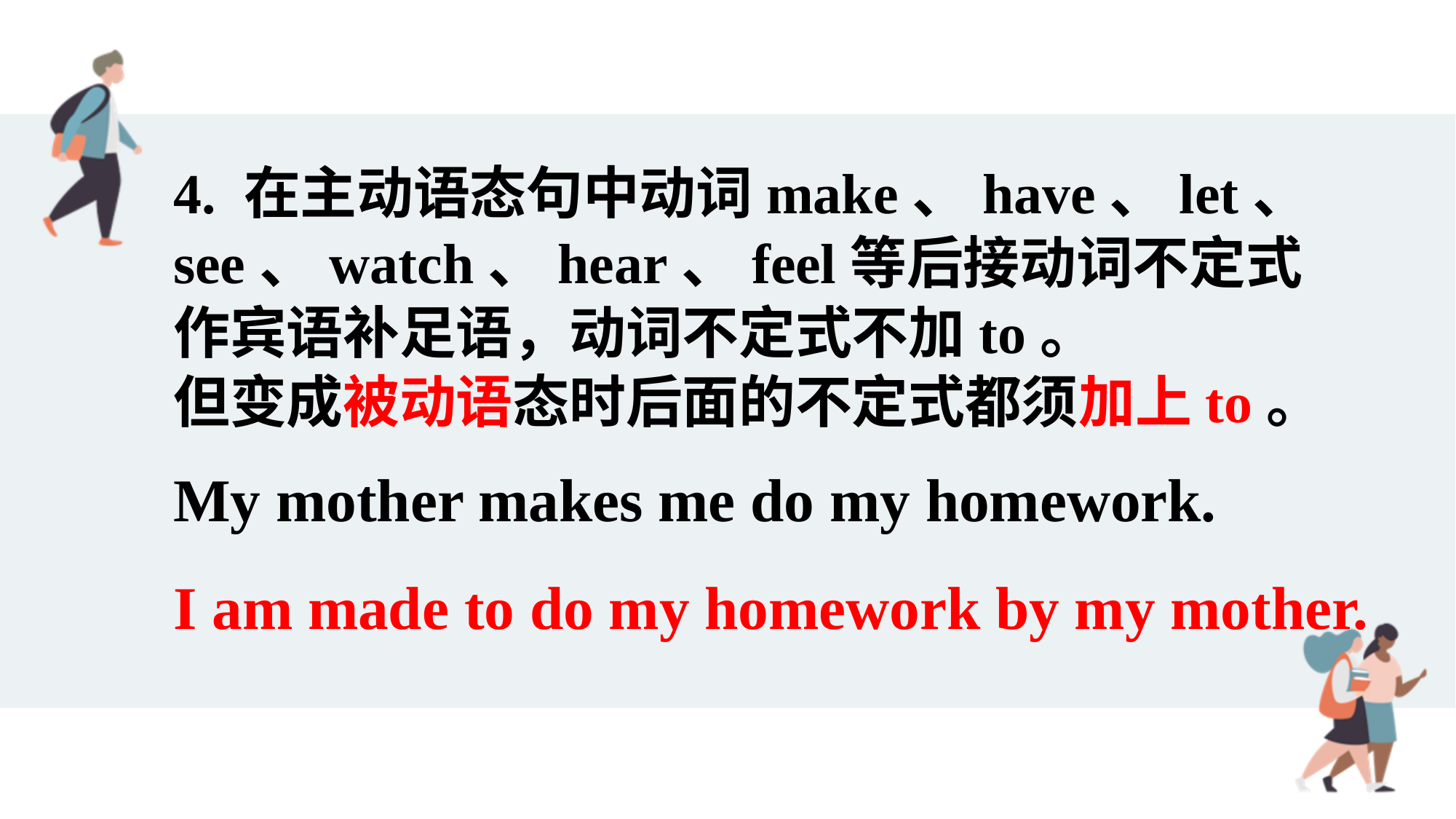

4. 在主动语态句中动词make、have、let、see、watch、hear、feel等后接动词不定式作宾语补足语，动词不定式不加to。
但变成被动语态时后面的不定式都须加上to。
My mother makes me do my homework.
I am made to do my homework by my mother.